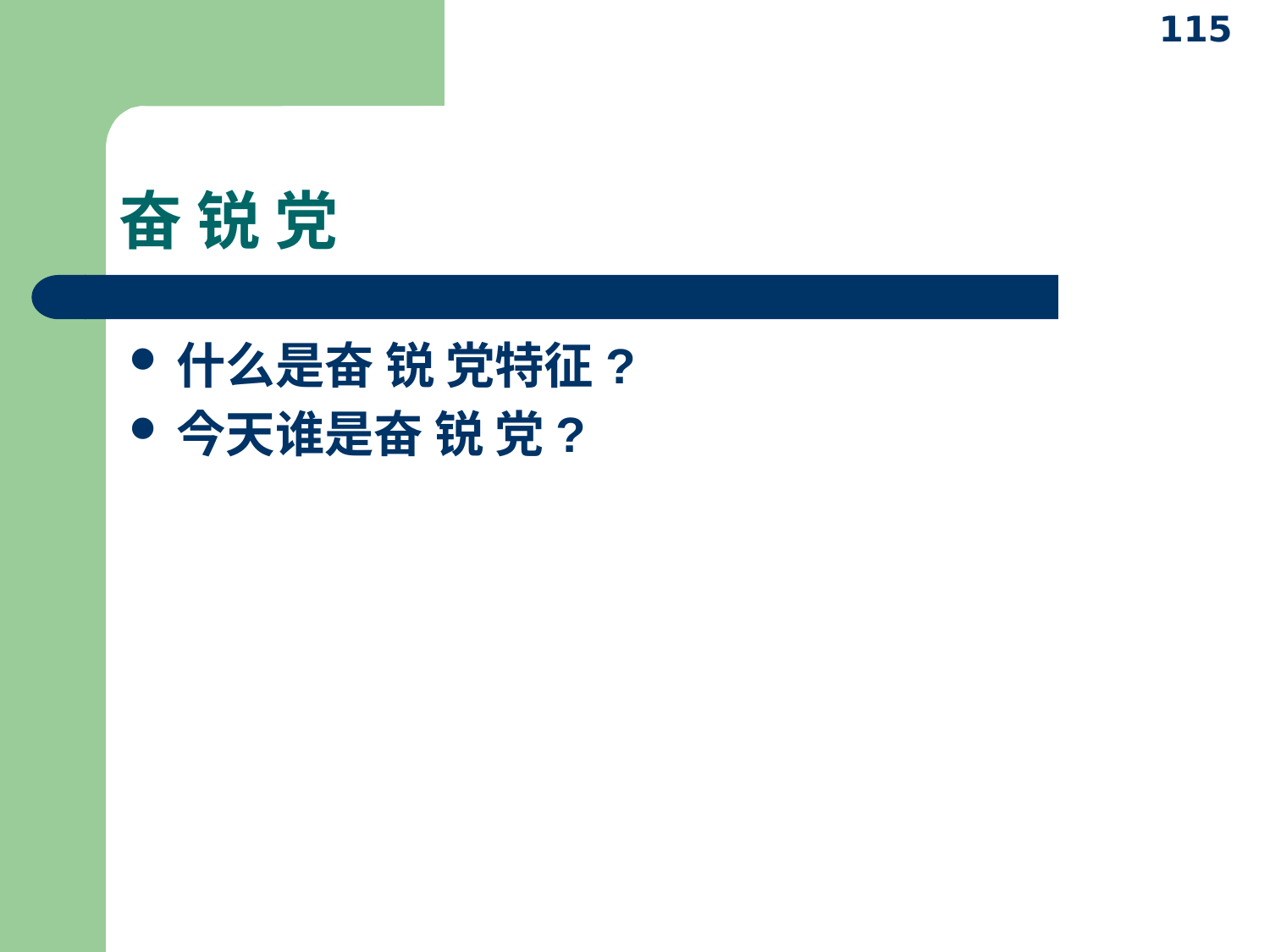

115
# 奋 锐 党
什么是奋 锐 党特征?
今天谁是奋 锐 党?